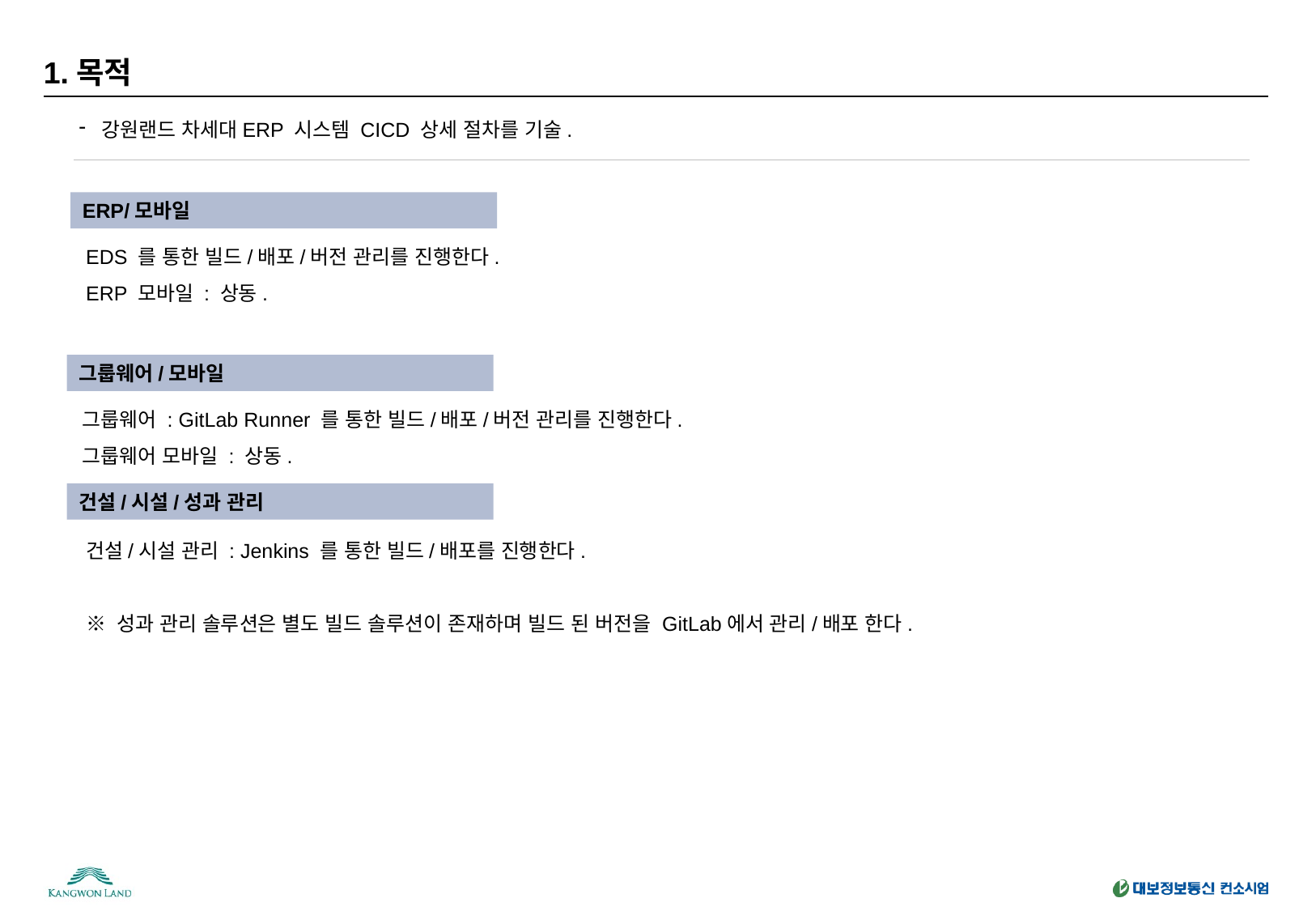

# 1.목적
강원랜드 차세대ERP 시스템 CICD 상세 절차를 기술.
ERP/모바일
EDS 를 통한 빌드/배포/버전 관리를 진행한다.
ERP 모바일 : 상동.
그룹웨어/모바일
그룹웨어 : GitLab Runner 를 통한 빌드/배포/버전 관리를 진행한다.
그룹웨어 모바일 : 상동.
건설/시설/성과 관리
건설/시설 관리 : Jenkins 를 통한 빌드/배포를 진행한다.

※ 성과 관리 솔루션은 별도 빌드 솔루션이 존재하며 빌드 된 버전을 GitLab에서 관리/배포 한다.